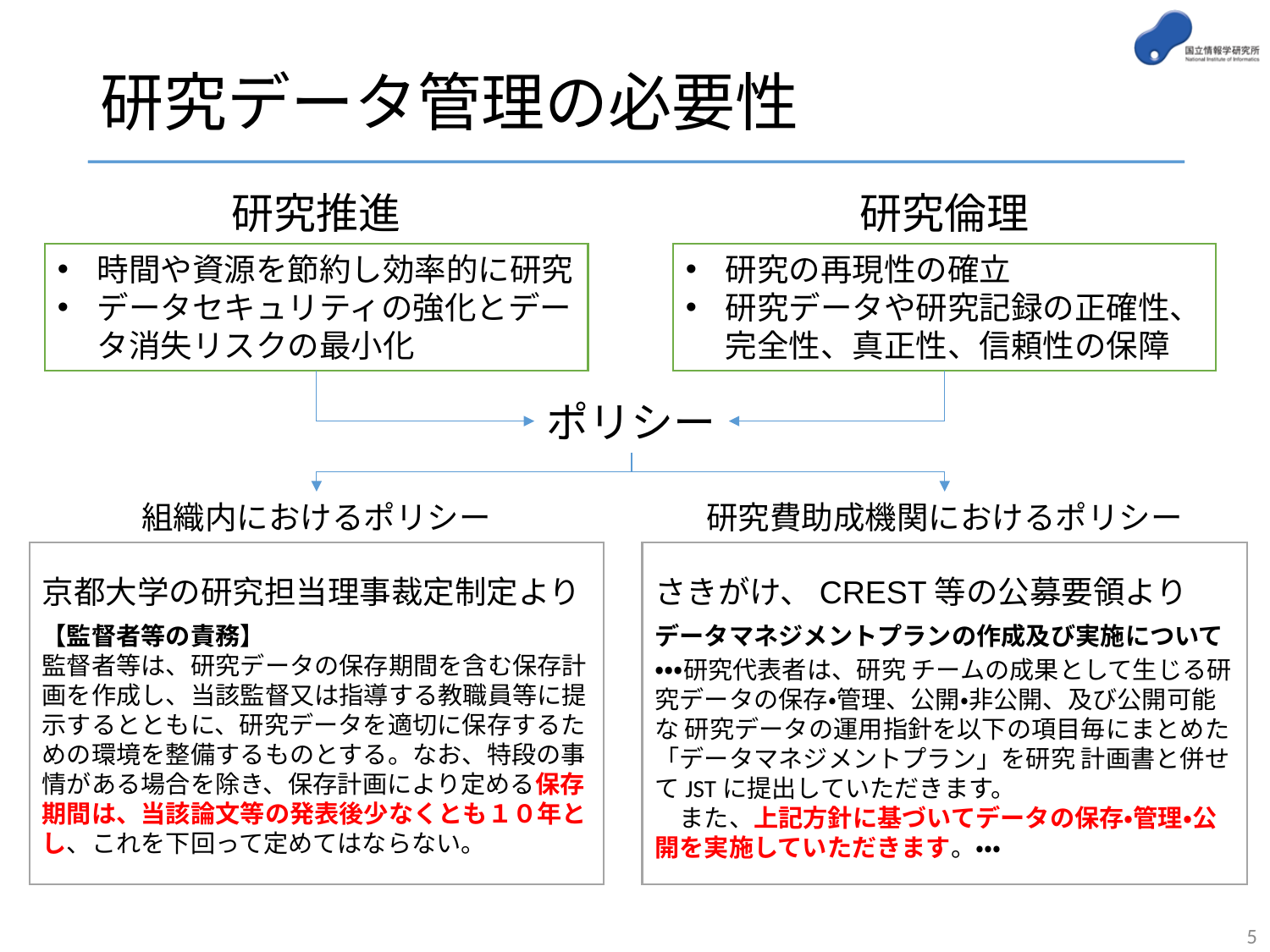

# 研究データ管理の必要性
研究推進
研究倫理
時間や資源を節約し効率的に研究
データセキュリティの強化とデータ消失リスクの最小化
研究の再現性の確立
研究データや研究記録の正確性、
完全性、真正性、信頼性の保障
ポリシー
組織内におけるポリシー
研究費助成機関におけるポリシー
京都大学の研究担当理事裁定制定より
【監督者等の責務】
監督者等は、研究データの保存期間を含む保存計画を作成し、当該監督又は指導する教職員等に提示するとともに、研究データを適切に保存するための環境を整備するものとする。なお、特段の事情がある場合を除き、保存計画により定める保存期間は、当該論文等の発表後少なくとも１０年とし、これを下回って定めてはならない。
さきがけ、CREST等の公募要領より
データマネジメントプランの作成及び実施について
・・・研究代表者は、研究 チームの成果として生じる研究データの保存・管理、公開・非公開、及び公開可能な 研究データの運用指針を以下の項目毎にまとめた「データマネジメントプラン」を研究 計画書と併せてJSTに提出していただきます。
　また、上記方針に基づいてデータの保存・管理・公開を実施していただきます。・・・
5